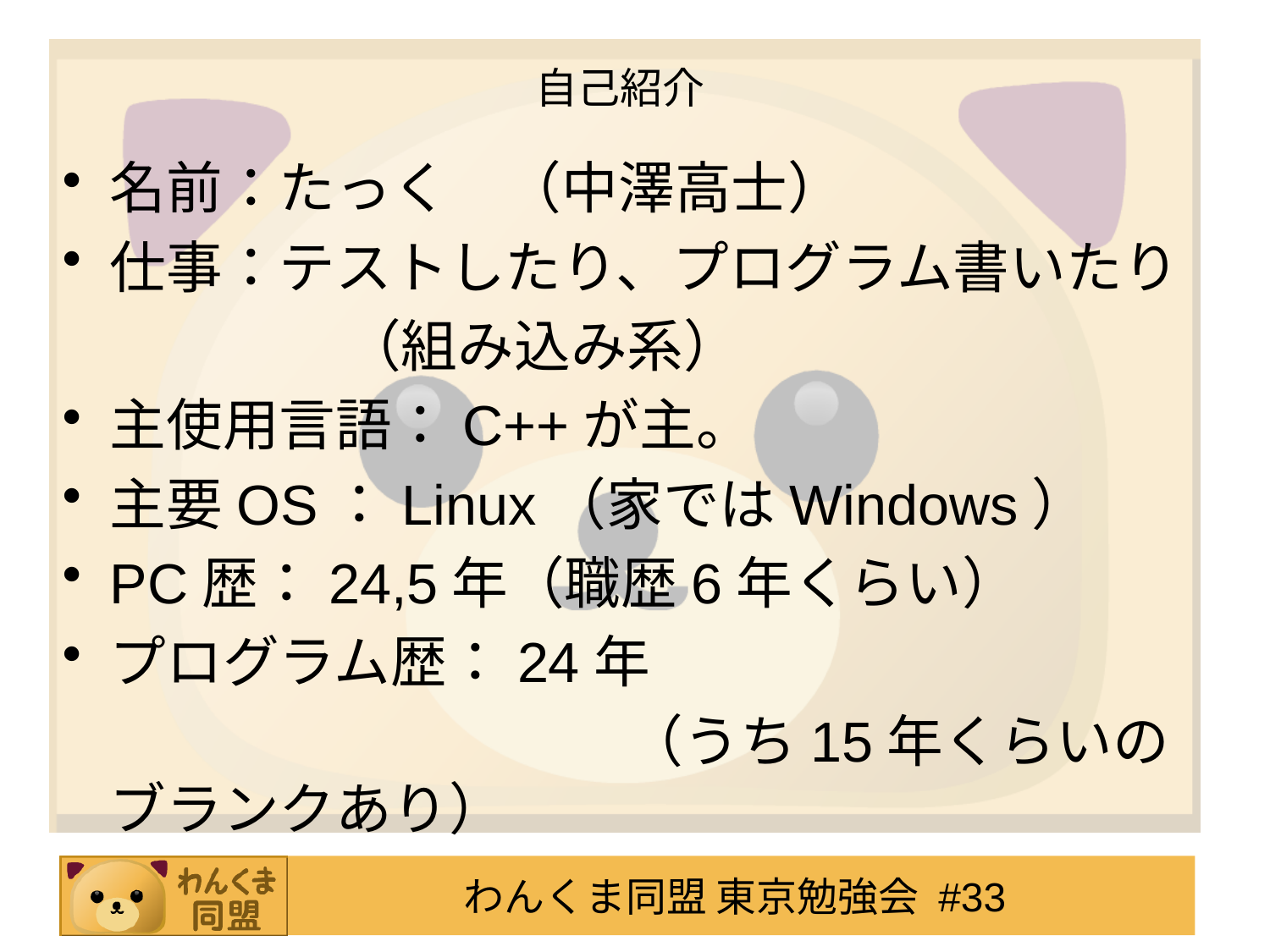

# 自己紹介
名前：たっく　（中澤高士）
仕事：テストしたり、プログラム書いたり
　　　　　（組み込み系）
主使用言語：C++が主。
主要OS：Linux（家ではWindows）
PC歴：24,5年（職歴6年くらい）
プログラム歴：24年
　　　　　　　　　　（うち15年くらいのブランクあり）